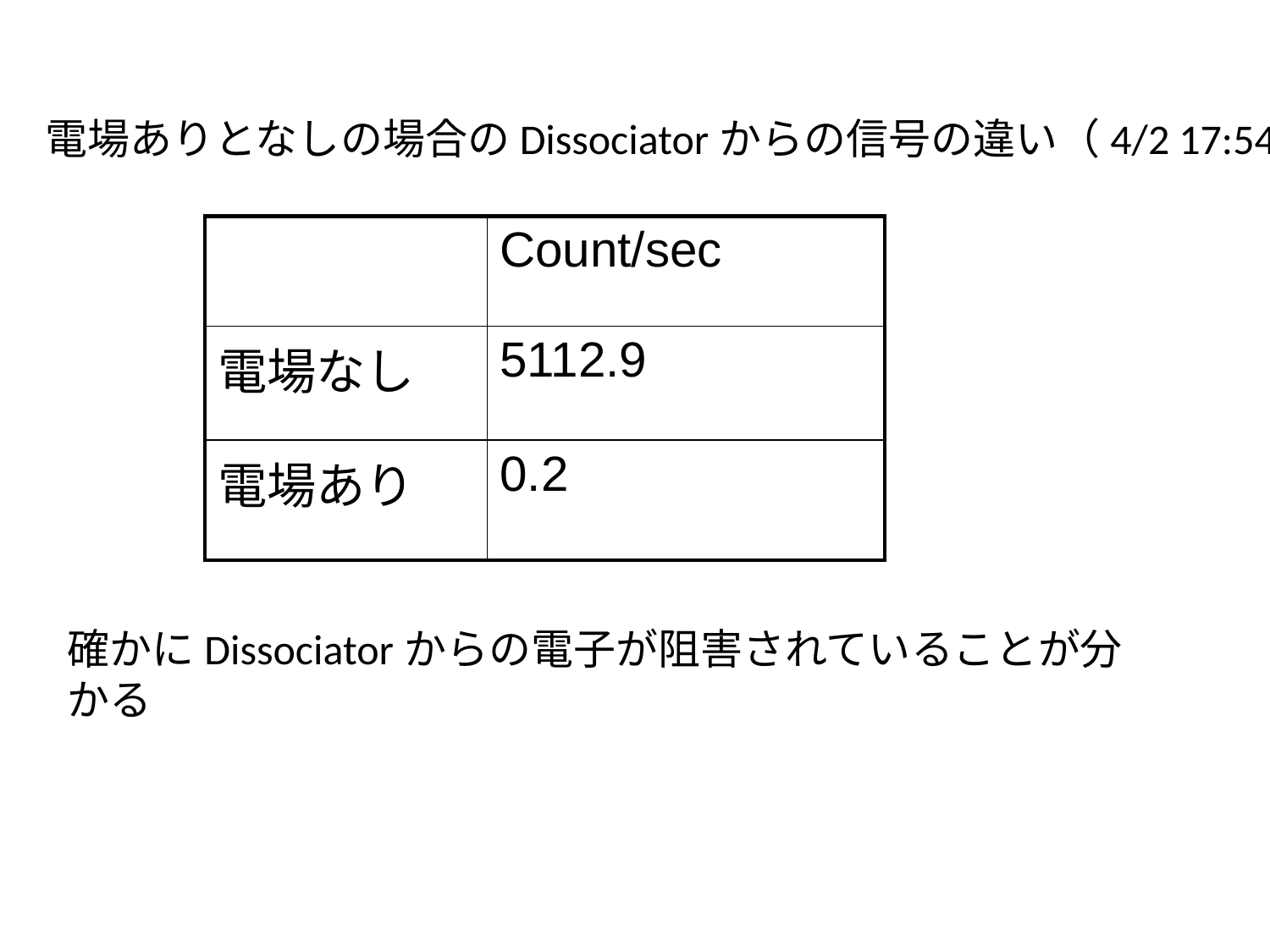

電場ありとなしの場合のDissociatorからの信号の違い（4/2 17:54)
|  | Count/sec |
| --- | --- |
| 電場なし | 5112.9 |
| 電場あり | 0.2 |
確かにDissociatorからの電子が阻害されていることが分かる